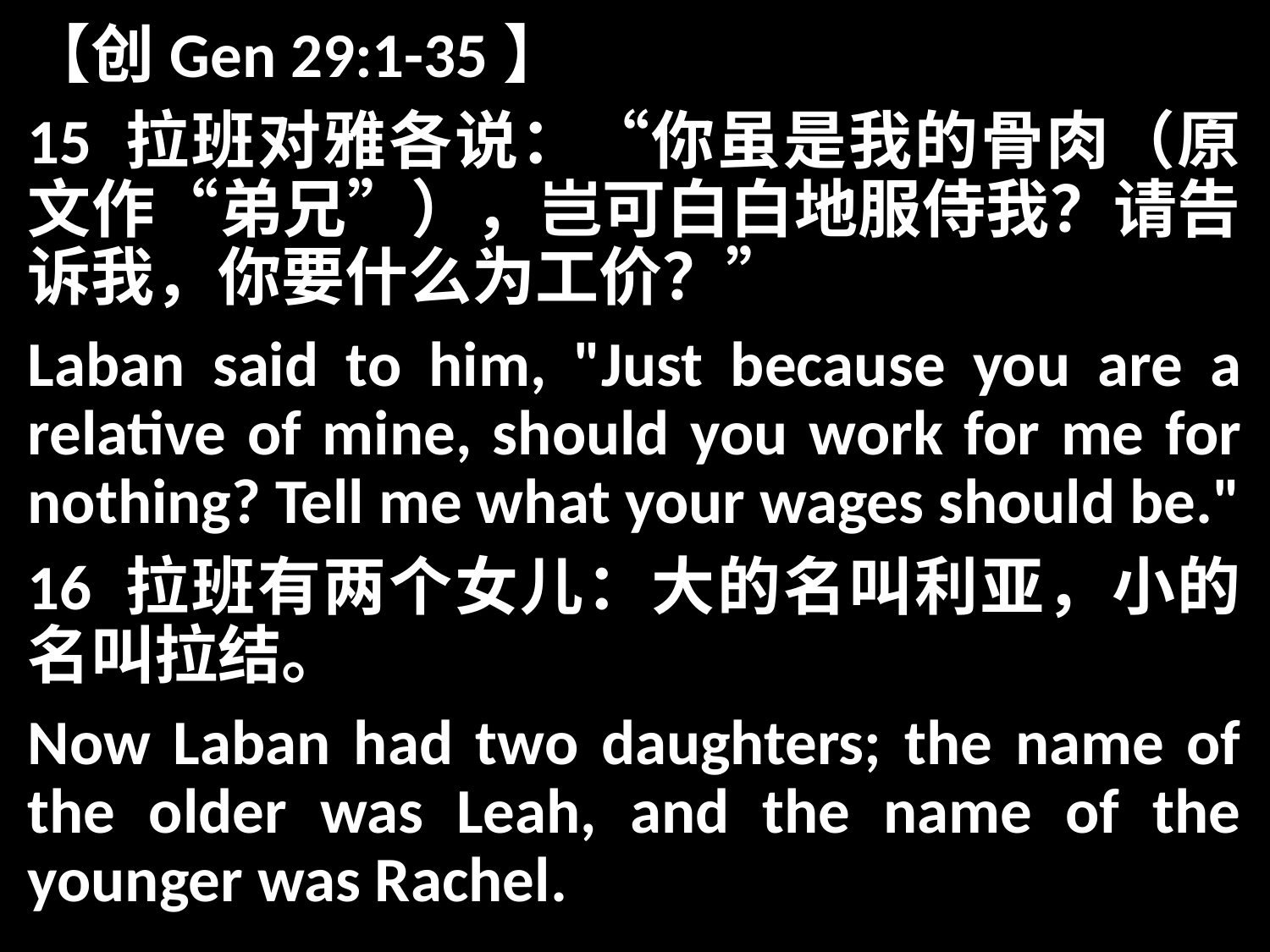

【创Gen 29:1-35】
15 拉班对雅各说：“你虽是我的骨肉（原文作“弟兄”），岂可白白地服侍我？请告诉我，你要什么为工价？”
Laban said to him, "Just because you are a relative of mine, should you work for me for nothing? Tell me what your wages should be."
16 拉班有两个女儿：大的名叫利亚，小的名叫拉结。
Now Laban had two daughters; the name of the older was Leah, and the name of the younger was Rachel.